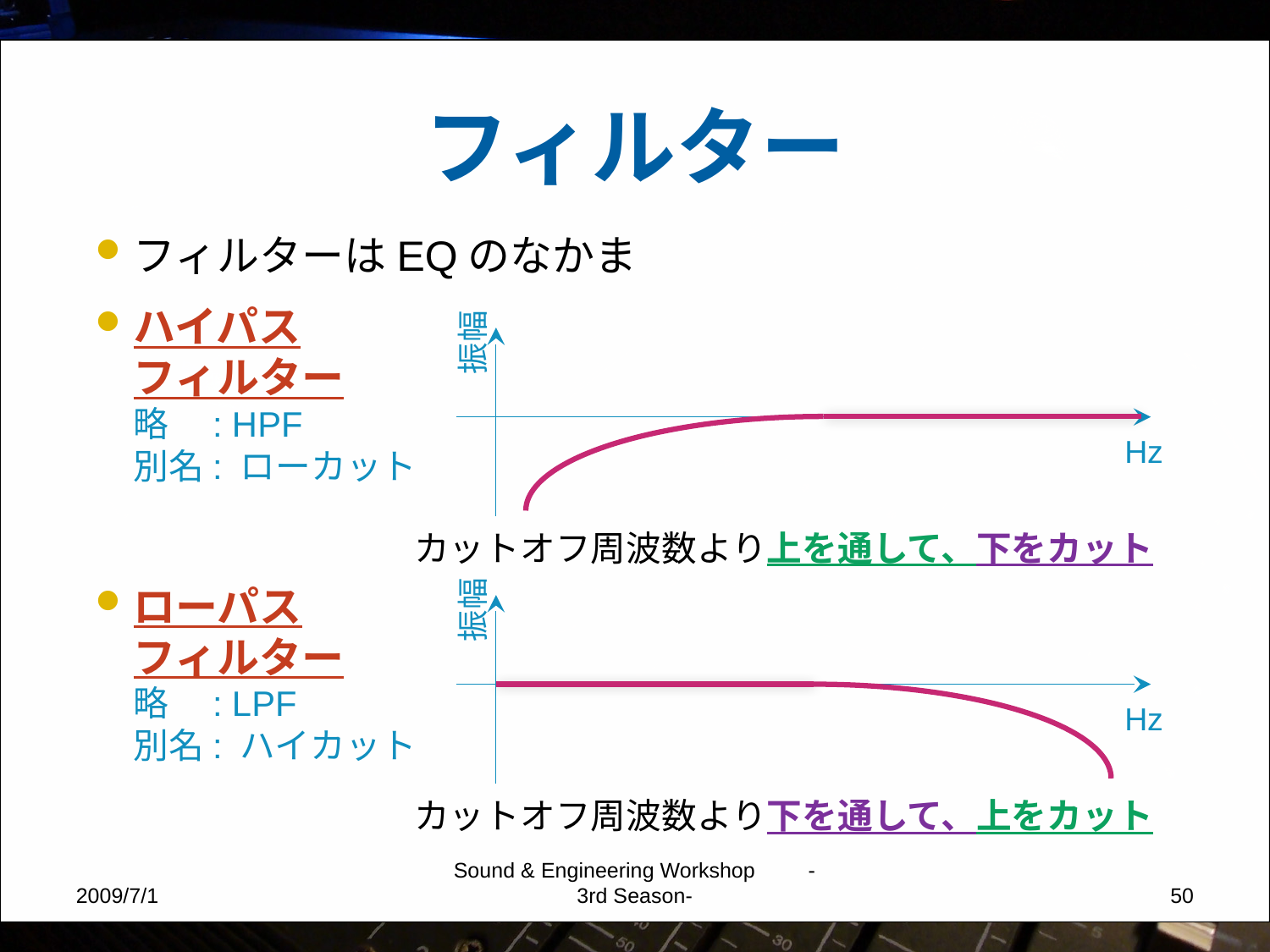

# フィルター
フィルターはEQのなかま
ハイパス
フィルター
略　: HPF
別名: ローカット

ローパス
フィルター
略　: LPF
別名: ハイカット
振幅

Hz
カットオフ周波数より上を通して、下をカット
振幅

Hz
カットオフ周波数より下を通して、上をカット
2009/7/1
Sound & Engineering Workshop         -3rd Season-
50